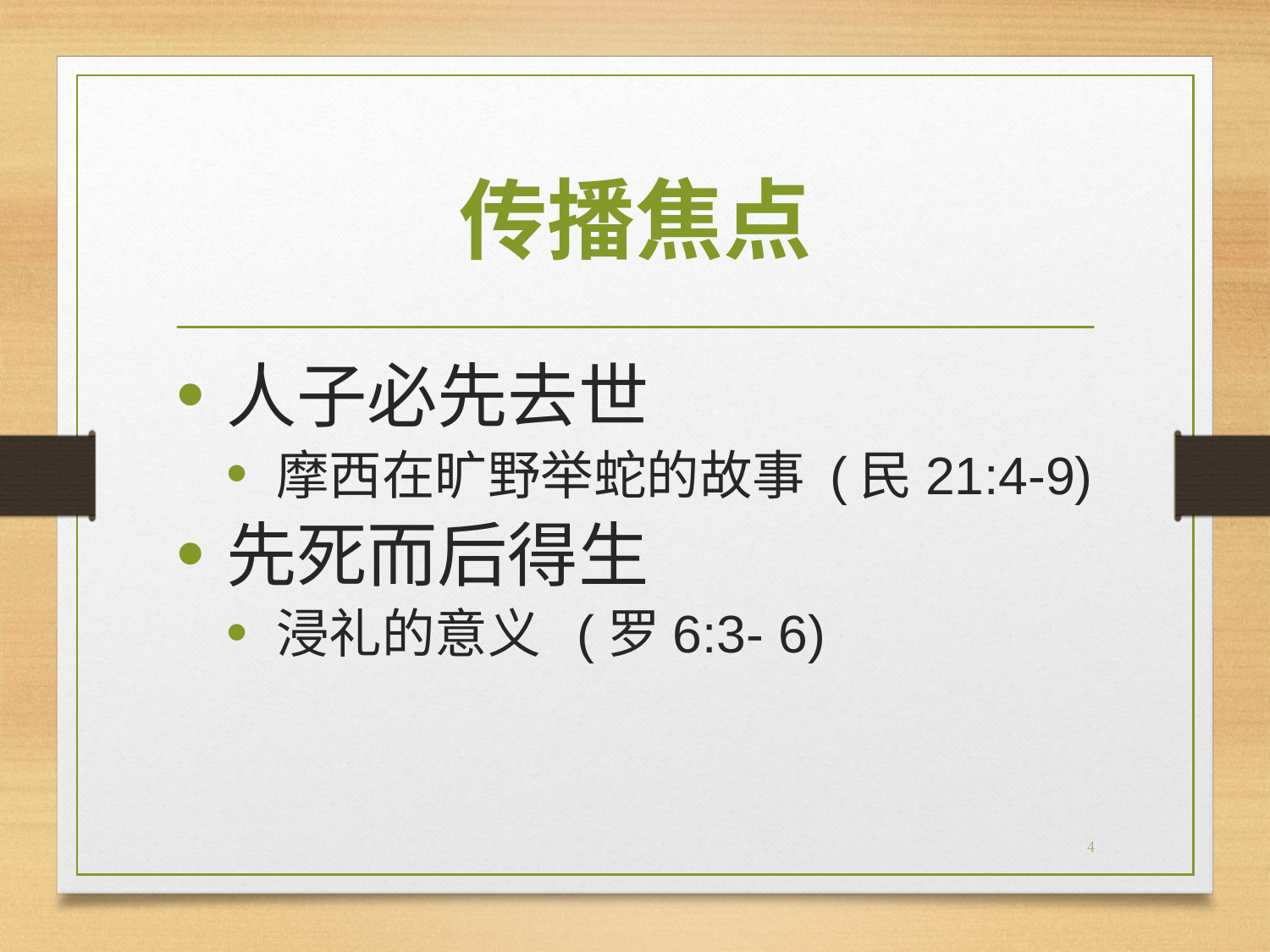

# 传播焦点
人子必先去世
摩西在旷野举蛇的故事 (民21:4-9)
先死而后得生
浸礼的意义  (罗6:3- 6)

4